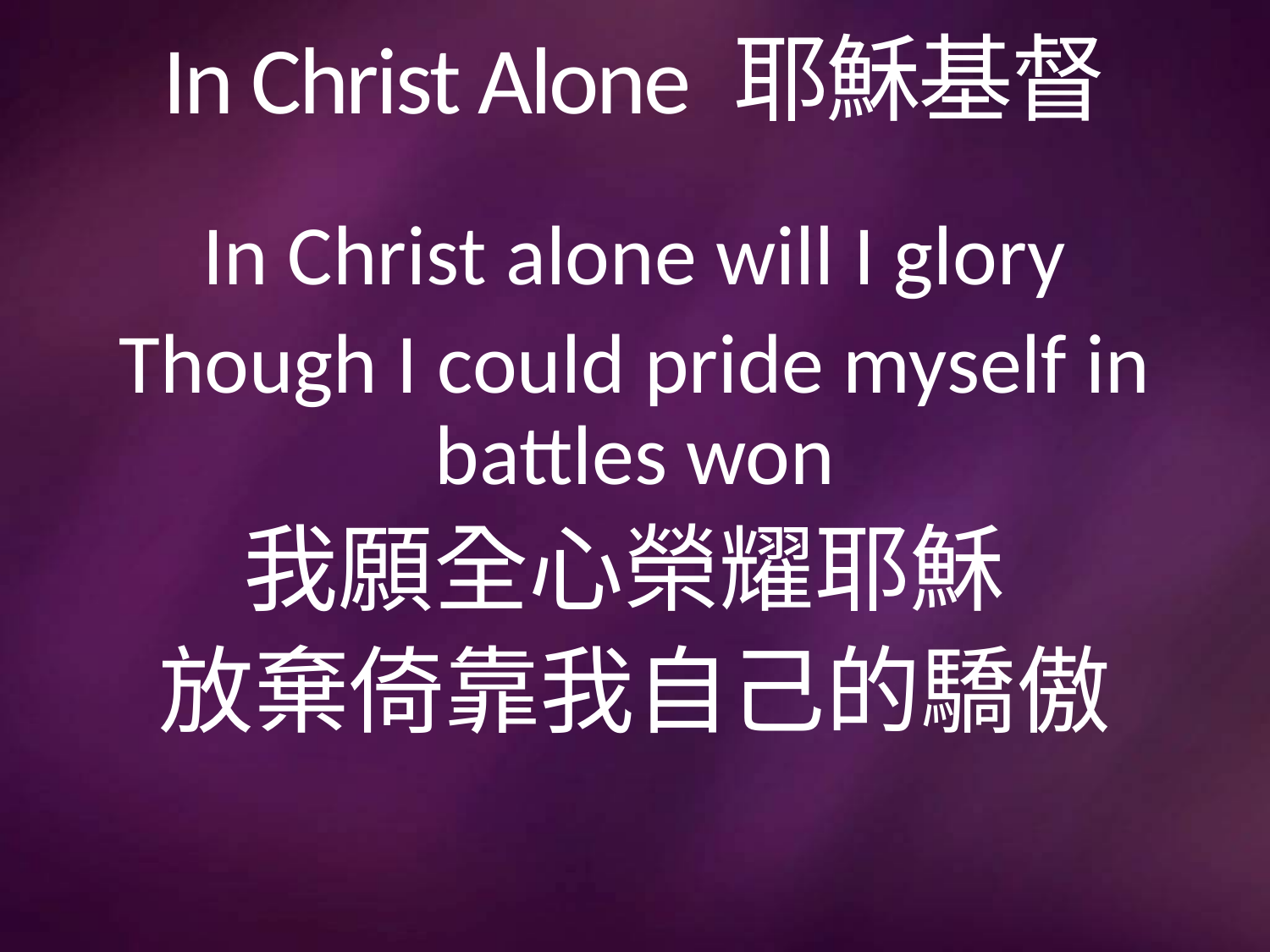

# In Christ Alone 耶穌基督
In Christ alone will I glory
Though I could pride myself in battles won
我願全心榮耀耶穌
放棄倚靠我自己的驕傲